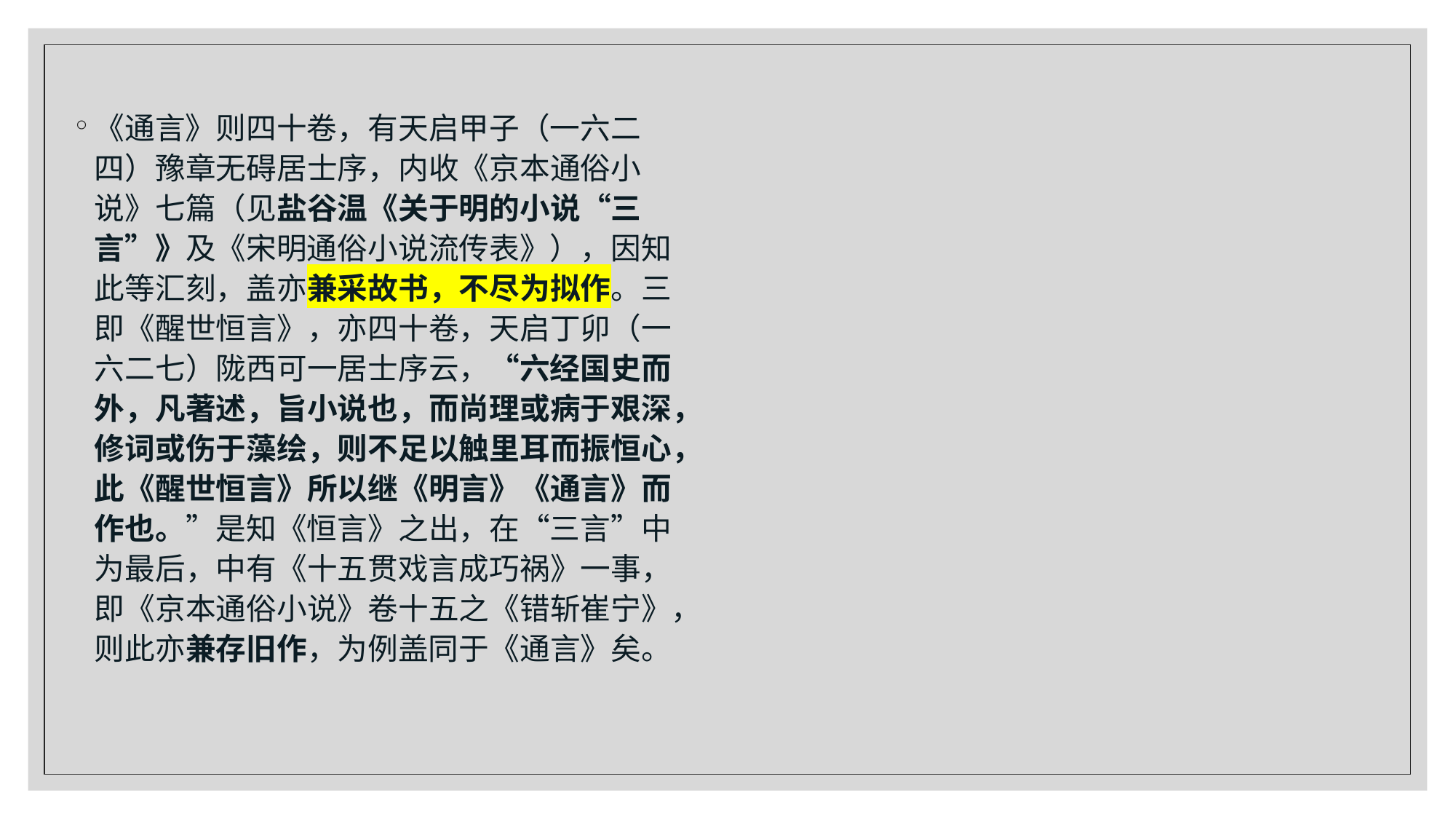

《通言》则四十卷，有天启甲子（一六二四）豫章无碍居士序，内收《京本通俗小说》七篇（见盐谷温《关于明的小说“三言”》及《宋明通俗小说流传表》），因知此等汇刻，盖亦兼采故书，不尽为拟作。三即《醒世恒言》，亦四十卷，天启丁卯（一六二七）陇西可一居士序云，“六经国史而外，凡著述，旨小说也，而尚理或病于艰深，修词或伤于藻绘，则不足以触里耳而振恒心，此《醒世恒言》所以继《明言》《通言》而作也。”是知《恒言》之出，在“三言”中为最后，中有《十五贯戏言成巧祸》一事，即《京本通俗小说》卷十五之《错斩崔宁》，则此亦兼存旧作，为例盖同于《通言》矣。